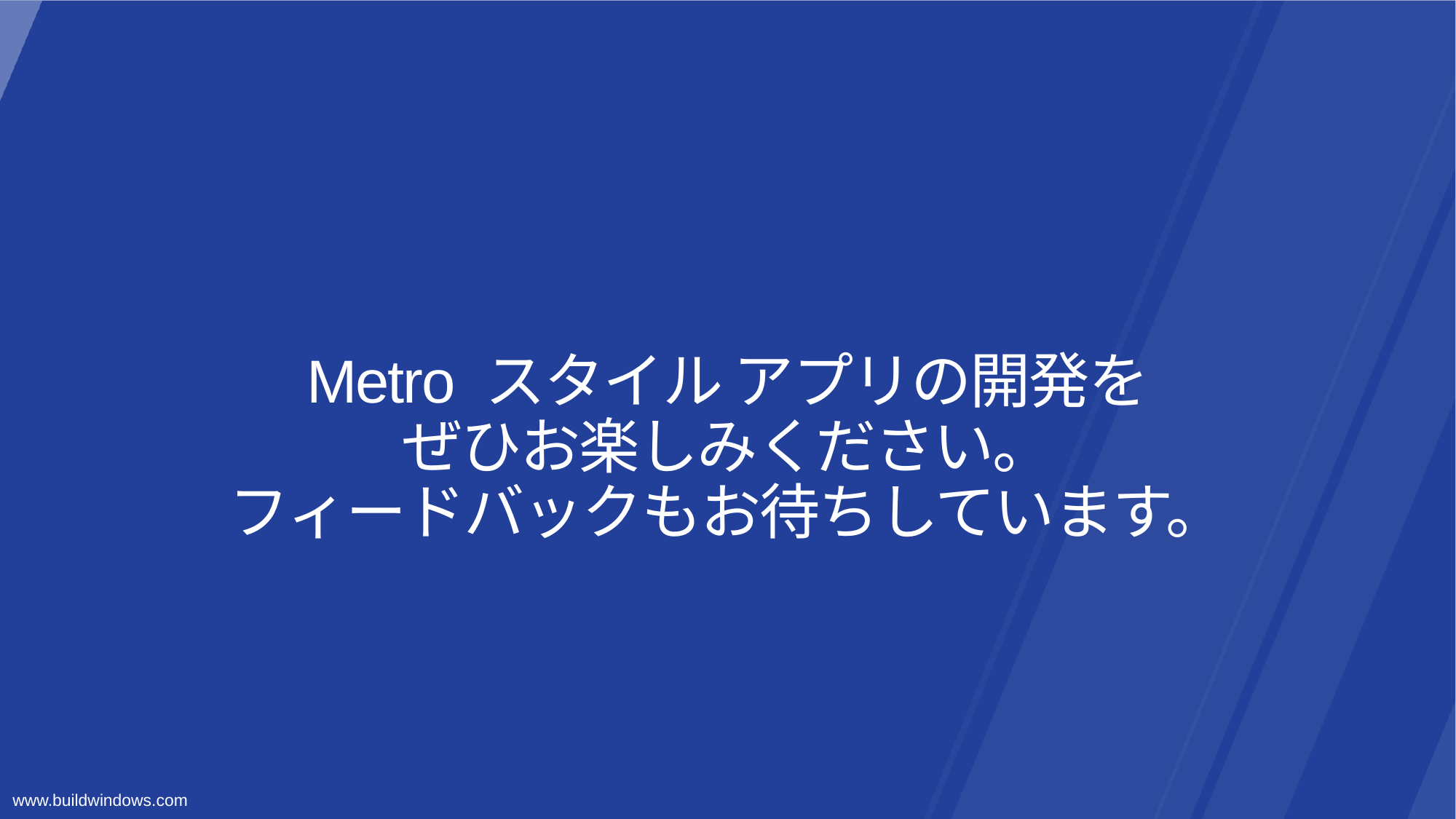

# Metro スタイル アプリの開発を ぜひお楽しみください。 フィードバックもお待ちしています。